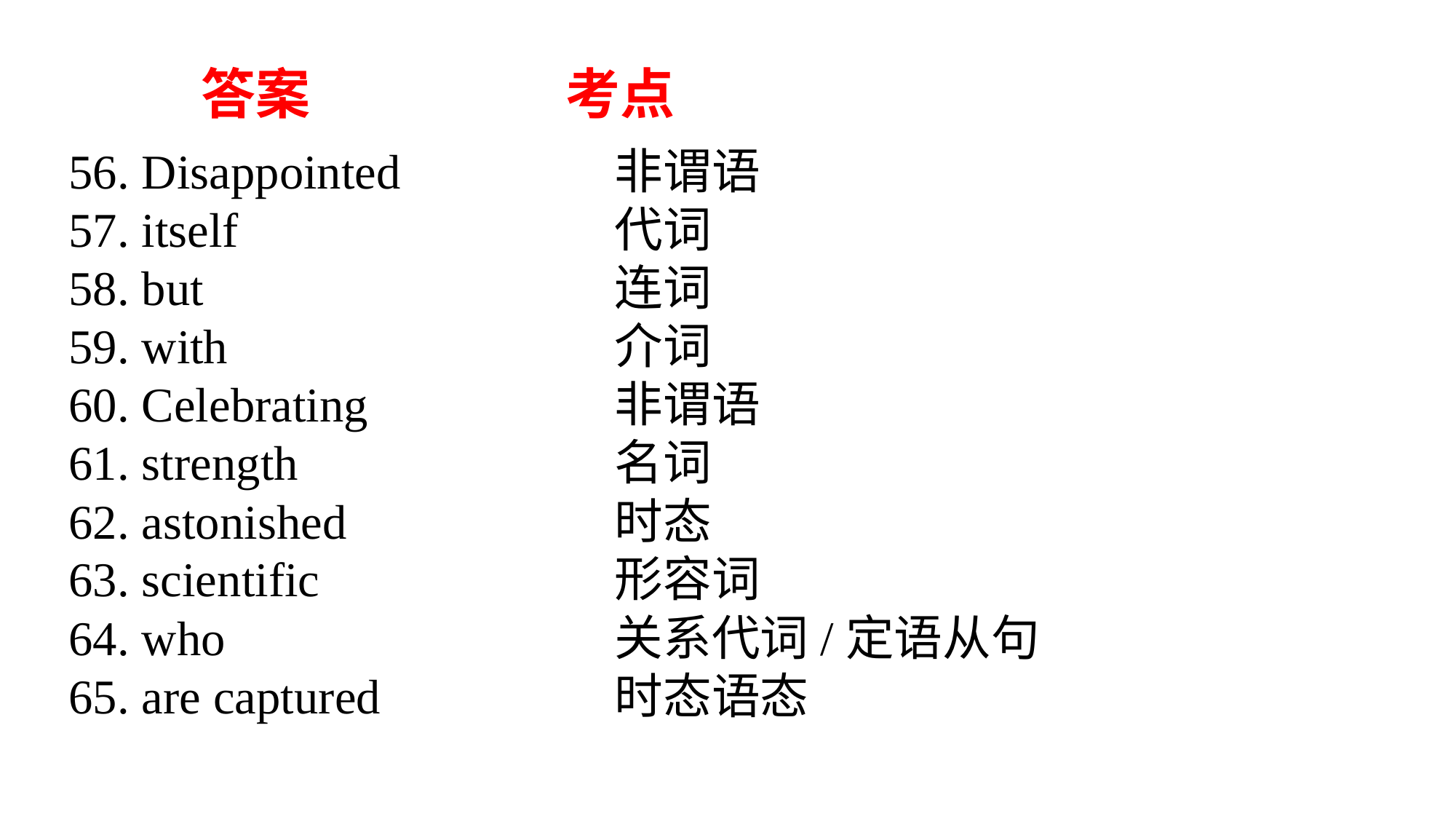

答案   		   考点
56. Disappointed  		非谓语
57. itself       			代词
58. but   				连词
59. with     			介词
60. Celebrating 			非谓语
61. strength 			名词
62. astonished 			时态
63. scientific 			形容词
64. who 				关系代词/定语从句
65. are captured 			时态语态